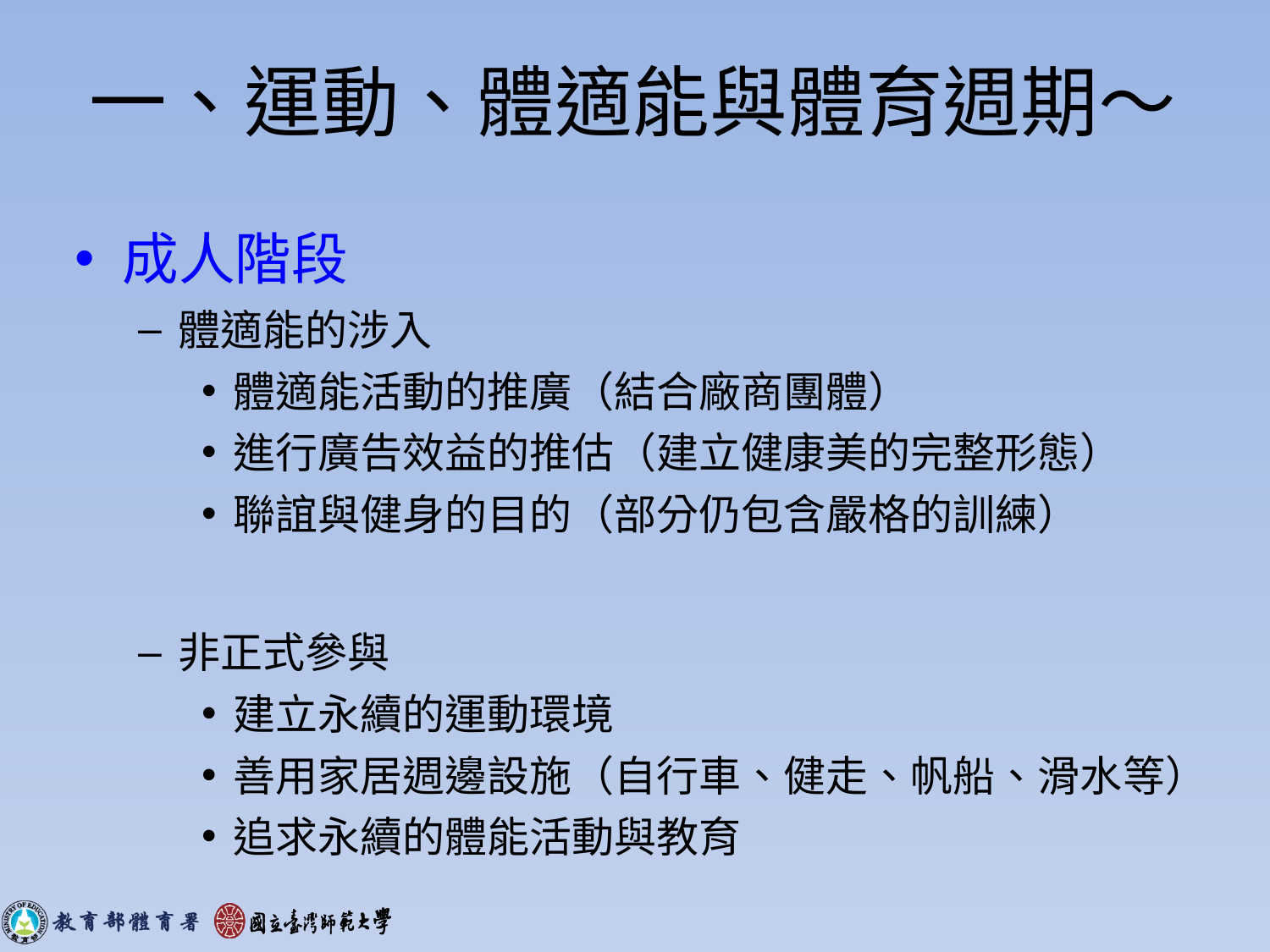

# 一、運動、體適能與體育週期～
成人階段
體適能的涉入
體適能活動的推廣（結合廠商團體）
進行廣告效益的推估（建立健康美的完整形態）
聯誼與健身的目的（部分仍包含嚴格的訓練）

非正式參與
建立永續的運動環境
善用家居週邊設施（自行車、健走、帆船、滑水等）
追求永續的體能活動與教育